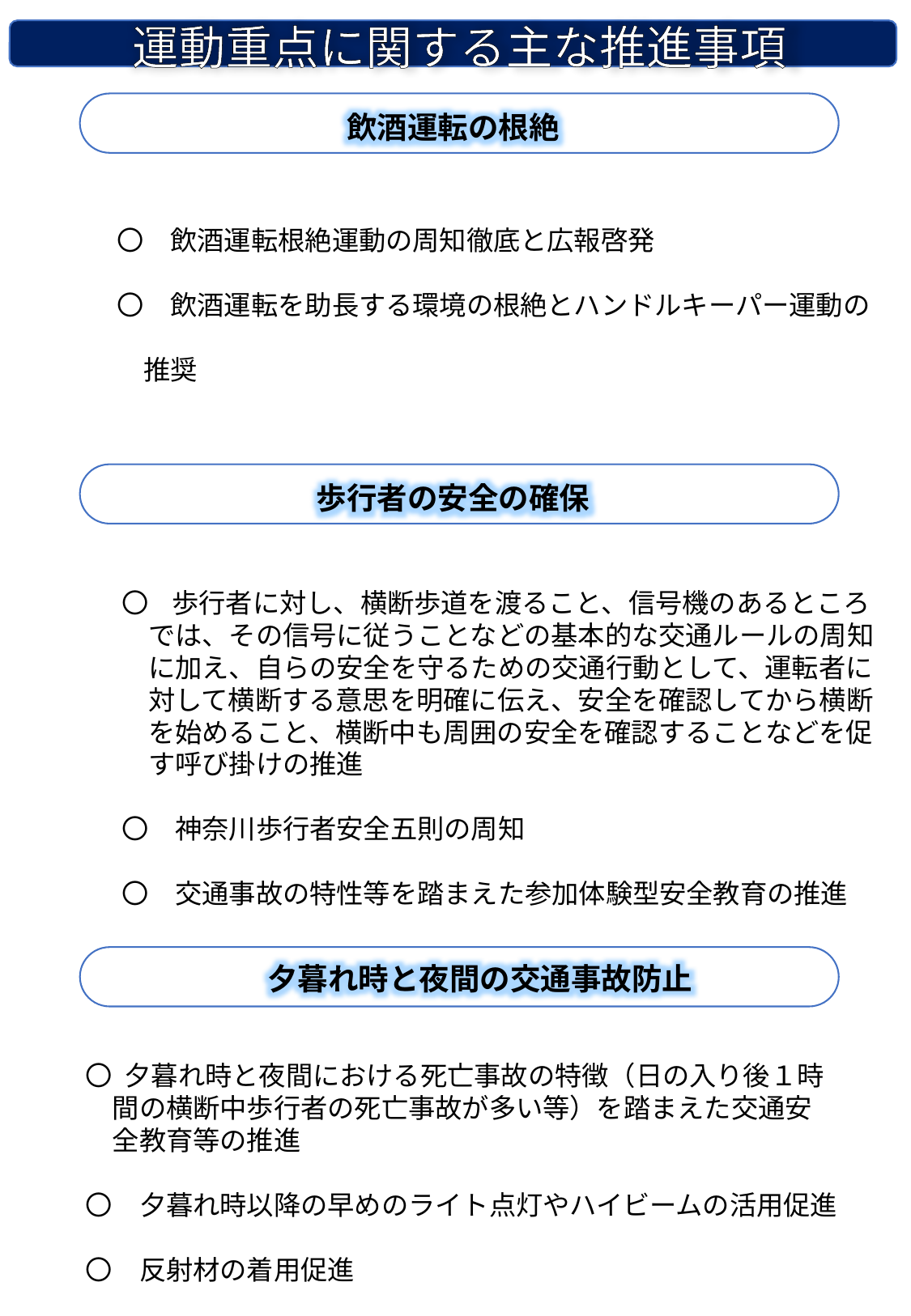

運動重点に関する主な推進事項

飲酒運転の根絶
〇　飲酒運転根絶運動の周知徹底と広報啓発

〇　飲酒運転を助長する環境の根絶とハンドルキーパー運動の
　推奨

歩行者の安全の確保
〇　歩行者に対し、横断歩道を渡ること、信号機のあるところ
　では、その信号に従うことなどの基本的な交通ルールの周知
　に加え、自らの安全を守るための交通行動として、運転者に
　対して横断する意思を明確に伝え、安全を確認してから横断
　を始めること、横断中も周囲の安全を確認することなどを促
　す呼び掛けの推進

〇　神奈川歩行者安全五則の周知

〇　交通事故の特性等を踏まえた参加体験型安全教育の推進

夕暮れ時と夜間の交通事故防止
〇  夕暮れ時と夜間における死亡事故の特徴（日の入り後１時
　間の横断中歩行者の死亡事故が多い等）を踏まえた交通安
　全教育等の推進

〇　夕暮れ時以降の早めのライト点灯やハイビームの活用促進

〇　反射材の着用促進